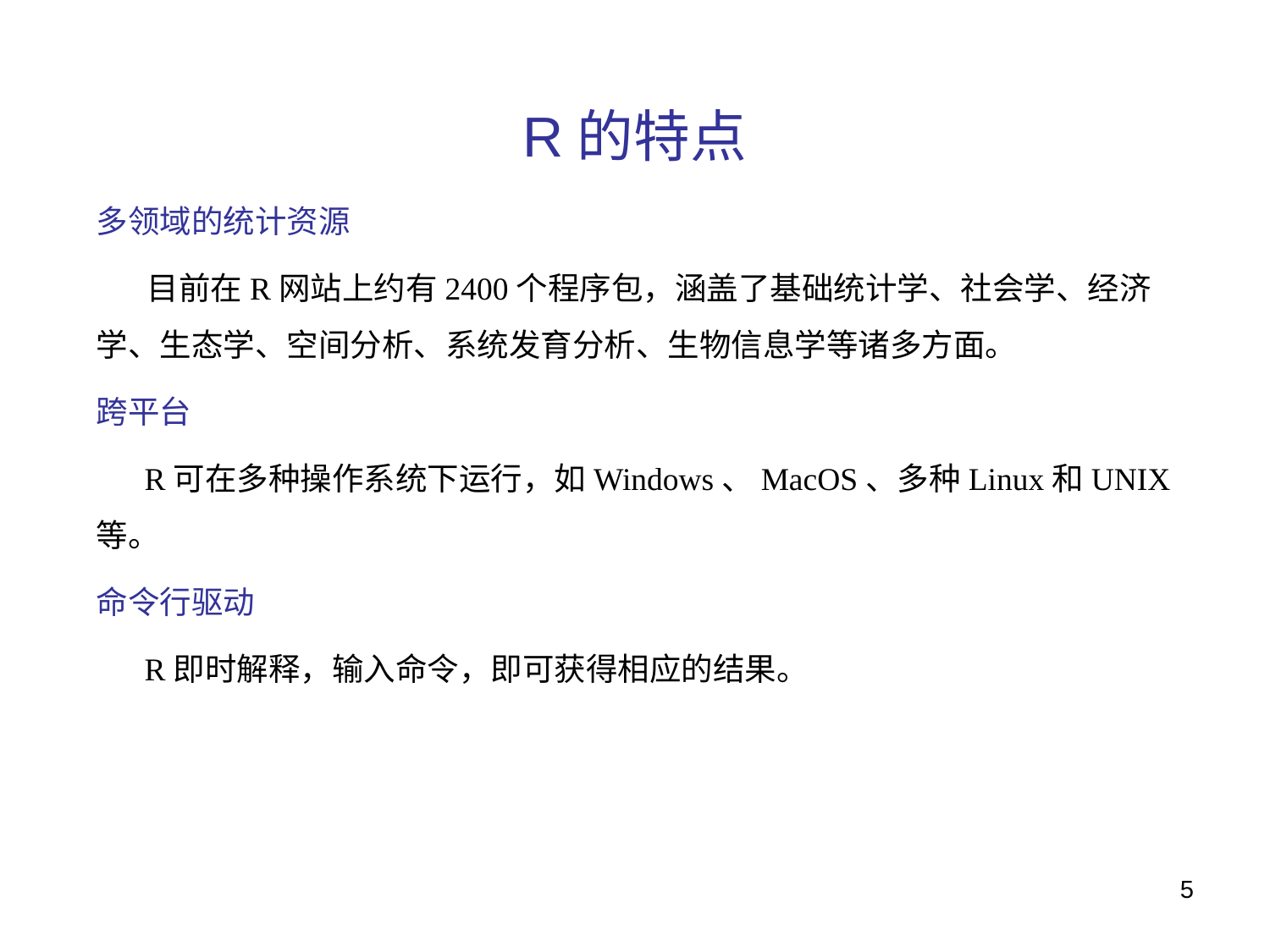

# R的特点
多领域的统计资源
      目前在R网站上约有2400个程序包，涵盖了基础统计学、社会学、经济学、生态学、空间分析、系统发育分析、生物信息学等诸多方面。
跨平台
      R可在多种操作系统下运行，如Windows、MacOS、多种Linux和UNIX等。
命令行驱动
      R即时解释，输入命令，即可获得相应的结果。
5